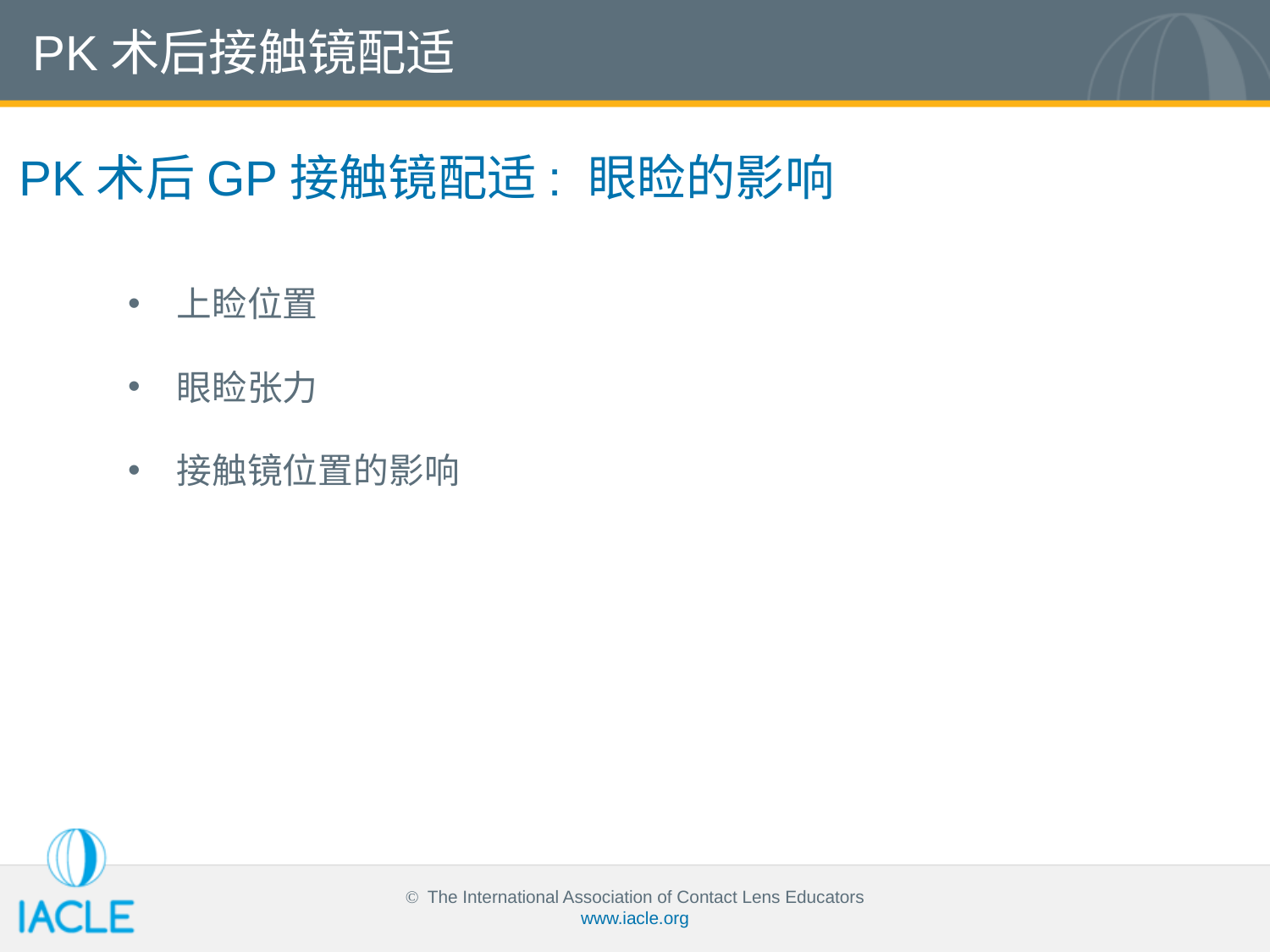

PK术后接触镜配适
PK术后GP接触镜配适: 眼睑的影响
上睑位置
眼睑张力
接触镜位置的影响